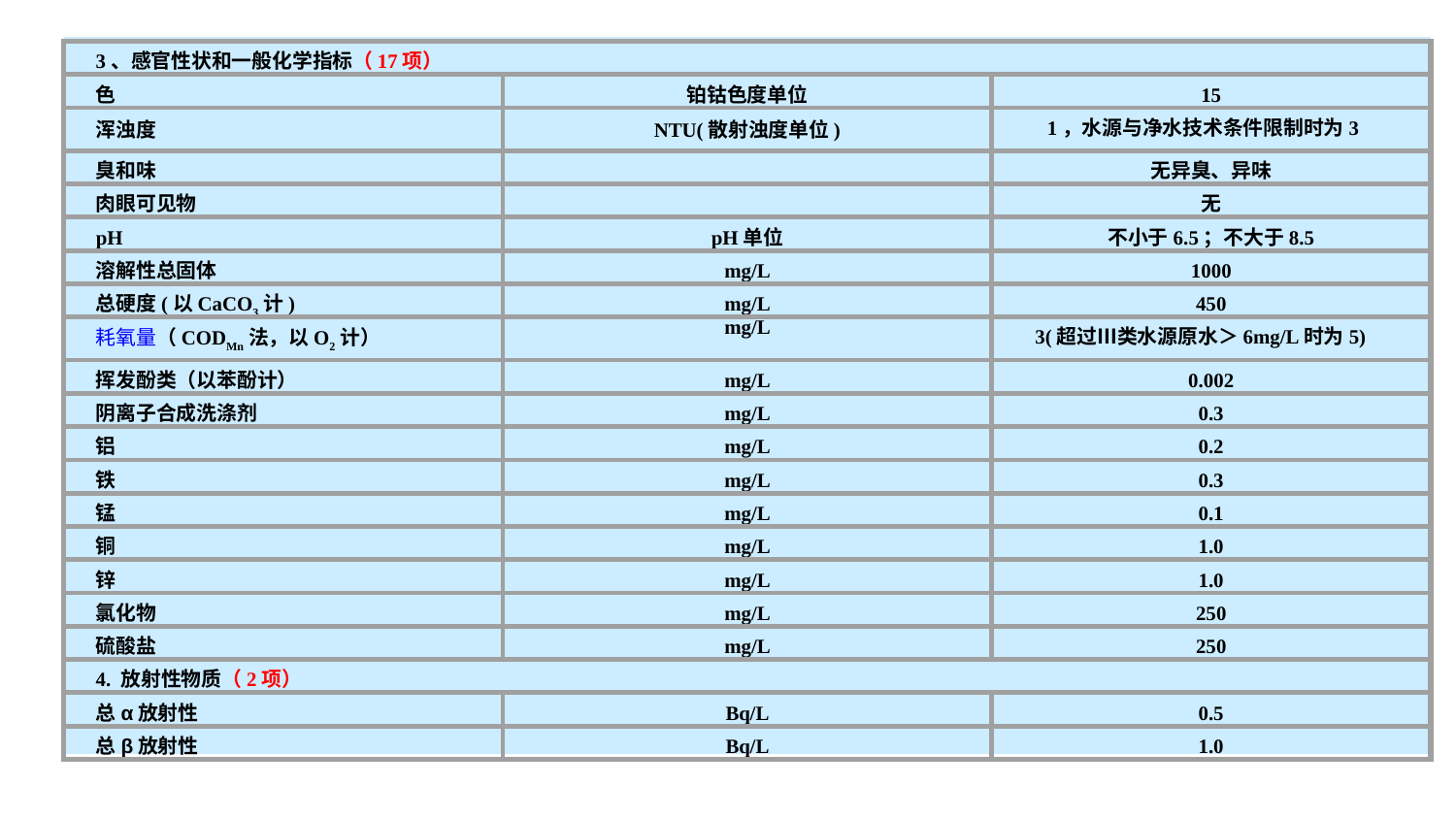

3、感官性状和一般化学指标（17项）

色

铂钴色度单位

15

浑浊度

NTU(散射浊度单位)
1，水源与净水技术条件限制时为3

臭和味

无异臭、异味

肉眼可见物

无

pH

pH单位

不小于6.5；不大于8.5

溶解性总固体

mg/L

1000

总硬度(以CaCO3计)

mg/L

450

耗氧量（CODMn法，以O2计）

mg/L

3(超过Ⅲ类水源原水＞6mg/L时为5)

挥发酚类（以苯酚计）

mg/L

0.002

阴离子合成洗涤剂

mg/L

0.3

铝

mg/L

0.2

铁

mg/L

0.3

锰

mg/L

0.1

铜

mg/L

1.0

锌

mg/L

1.0

氯化物

mg/L

250

硫酸盐

mg/L

250

4. 放射性物质（2项）

总α放射性

Bq/L

0.5

总β放射性

Bq/L

1.0